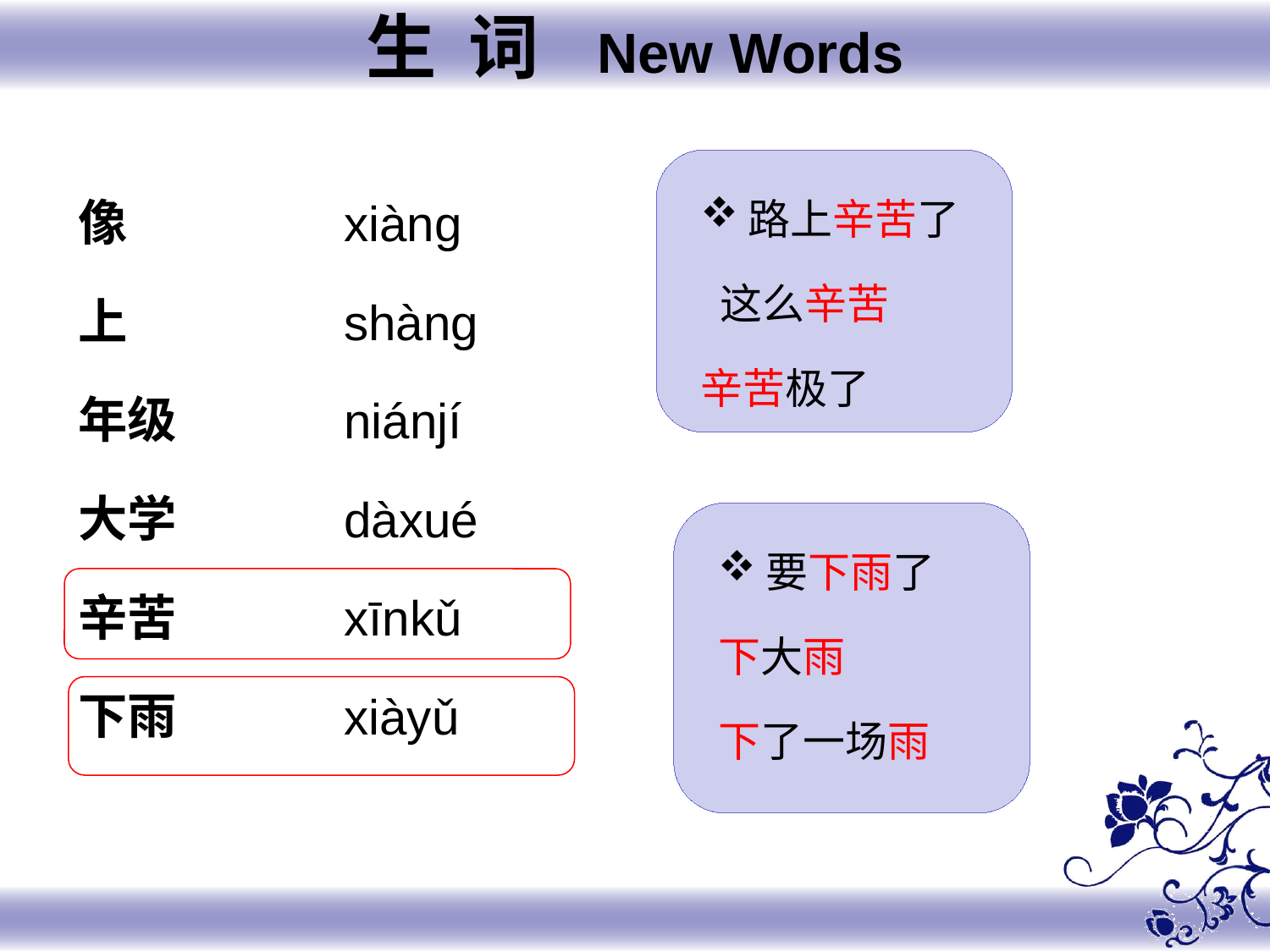

生  词   New Words

像
上
年级
大学
辛苦
下雨
xiànɡ
shànɡ
niánjí
dàxué
xīnkǔ
xiàyǔ
路上辛苦了
 这么辛苦
辛苦极了

要下雨了
下大雨
下了一场雨